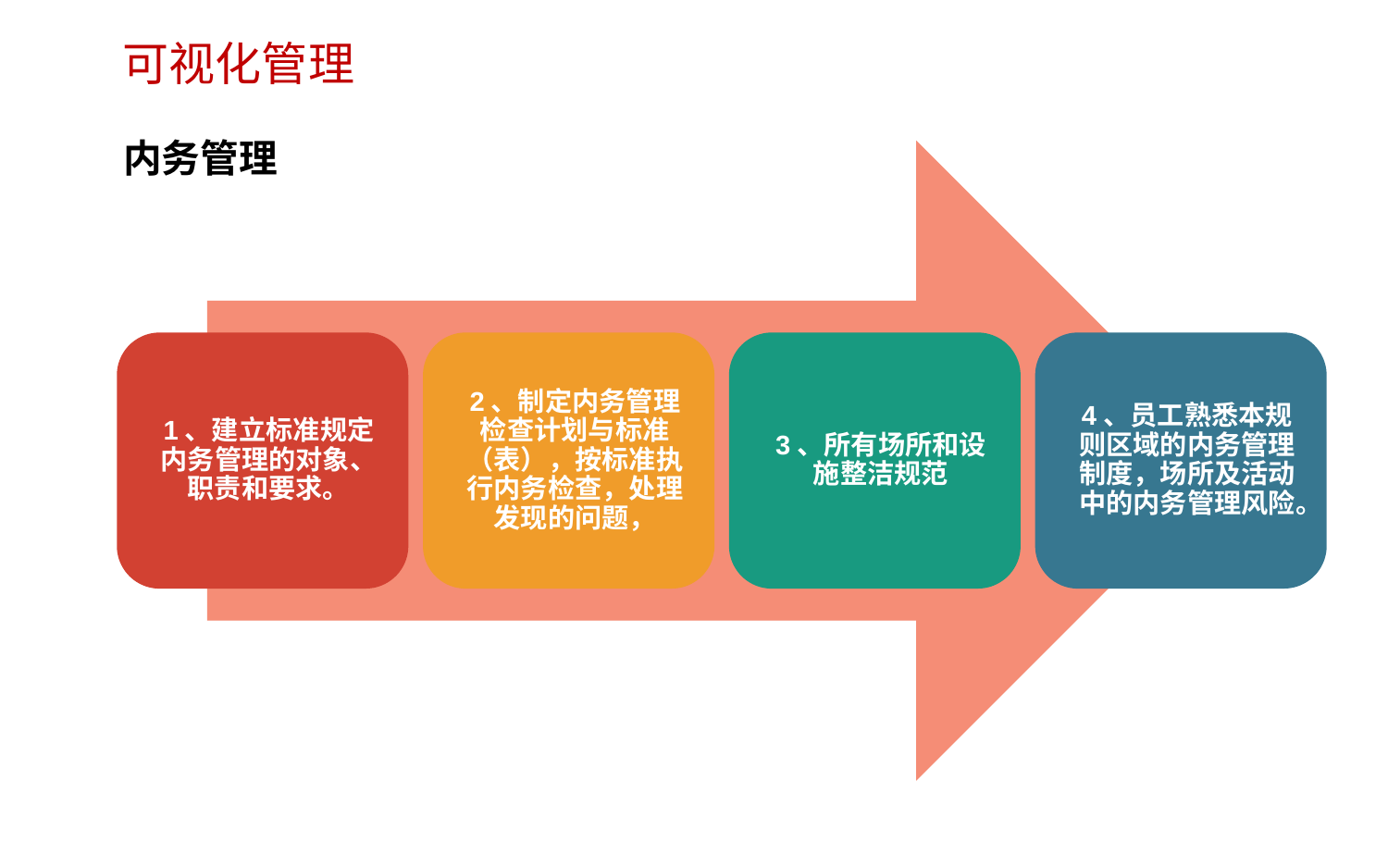

可视化管理
内务管理
1、建立标准规定内务管理的对象、职责和要求。
2、制定内务管理检查计划与标准（表），按标准执行内务检查，处理发现的问题，
3、所有场所和设施整洁规范
4、员工熟悉本规则区域的内务管理制度，场所及活动中的内务管理风险。